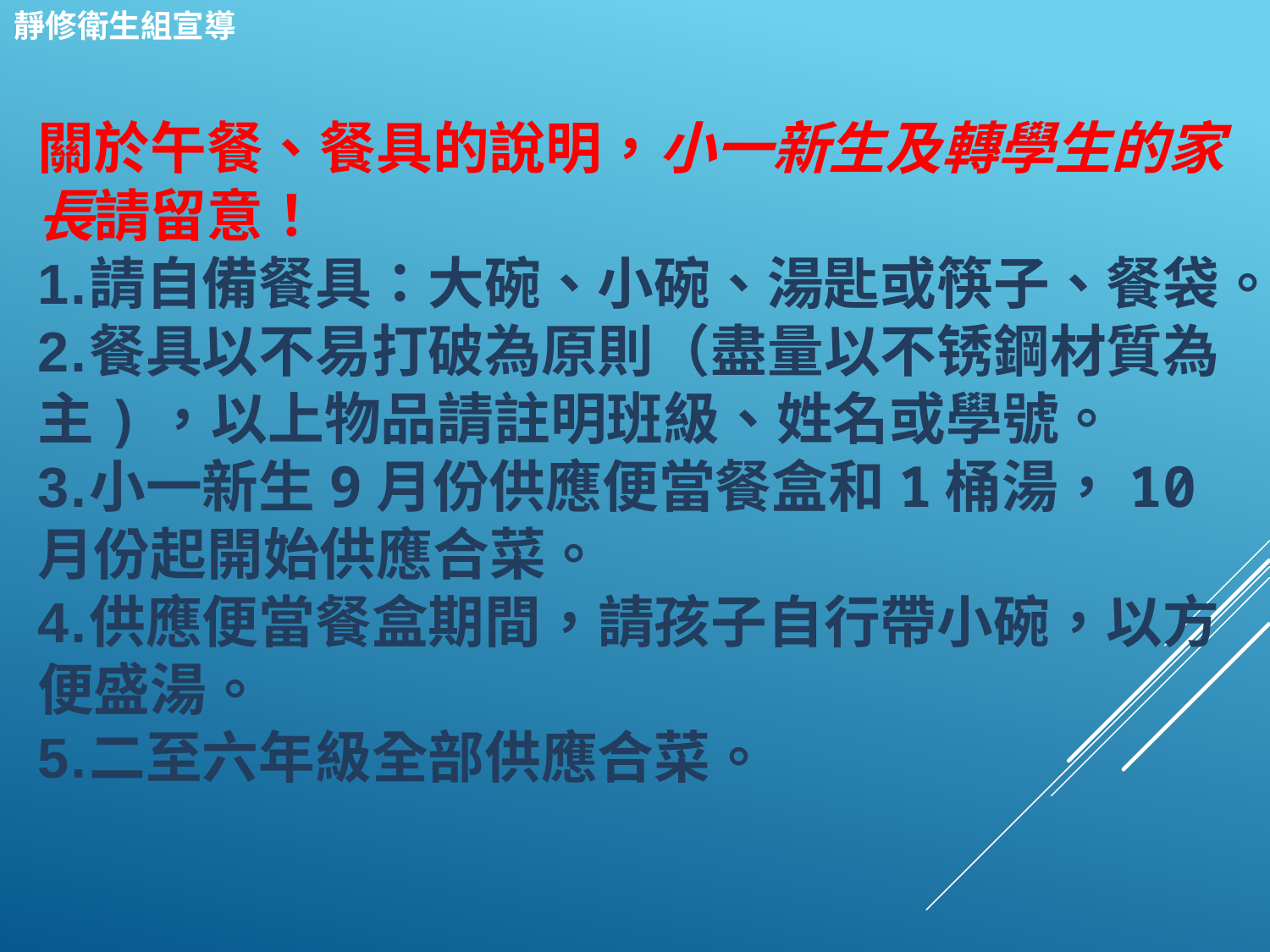

靜修衛生組宣導
關於午餐、餐具的說明，小一新生及轉學生的家長請留意！
請自備餐具：大碗、小碗、湯匙或筷子、餐袋。
餐具以不易打破為原則（盡量以不锈鋼材質為主)，以上物品請註明班級、姓名或學號。
小一新生9月份供應便當餐盒和1桶湯，10月份起開始供應合菜。
供應便當餐盒期間，請孩子自行帶小碗，以方便盛湯。
二至六年級全部供應合菜。